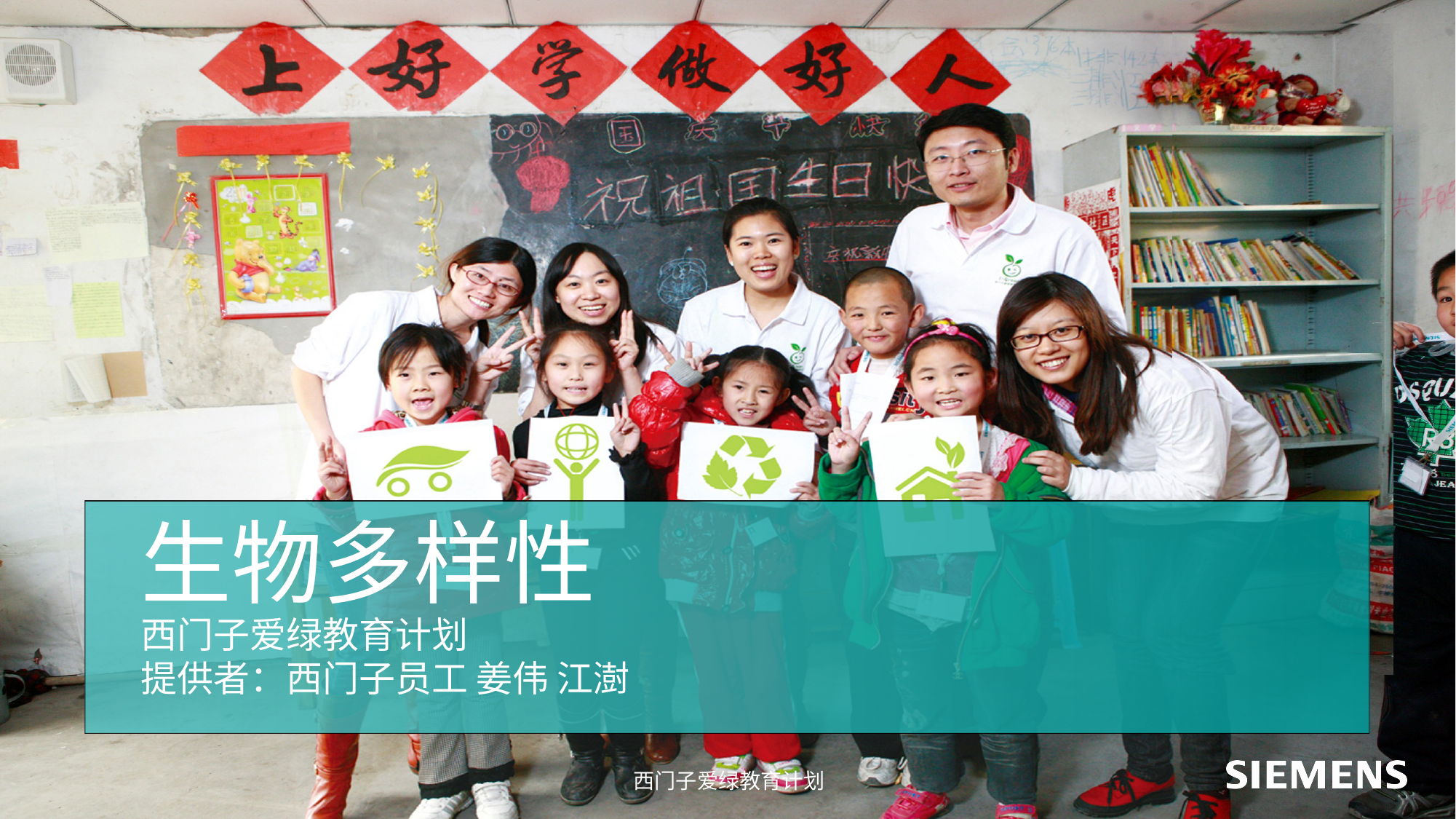

生物多样性
西门子爱绿教育计划
提供者：西门子员工 姜伟 江澍

西门子爱绿教育计划